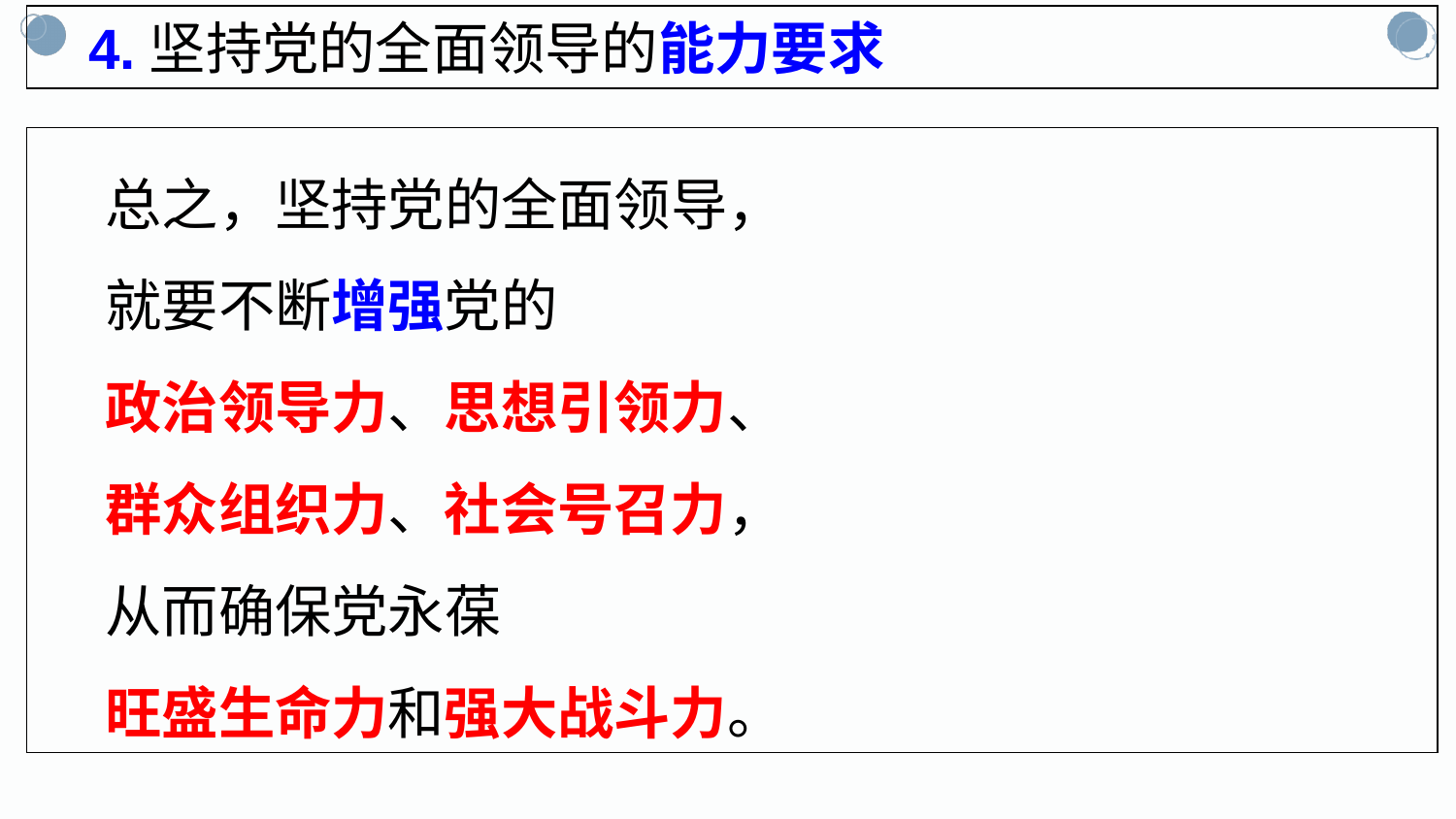

4.坚持党的全面领导的能力要求
    总之，坚持党的全面领导，
    就要不断增强党的
    政治领导力、思想引领力、
    群众组织力、社会号召力，
    从而确保党永葆
    旺盛生命力和强大战斗力。